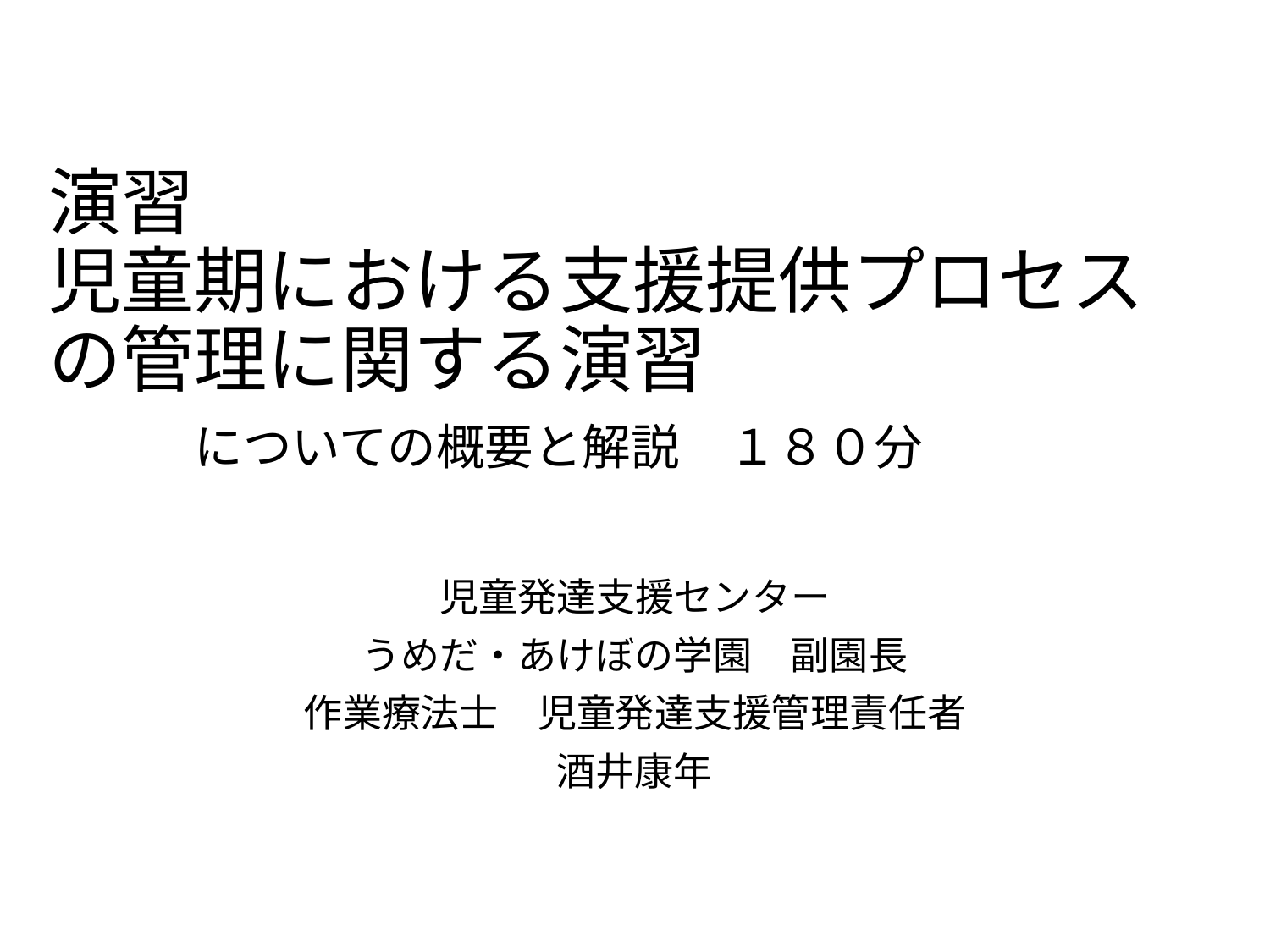

# 演習 児童期における支援提供プロセスの管理に関する演習 　　についての概要と解説　１８０分
児童発達支援センター
うめだ・あけぼの学園　副園長
作業療法士　児童発達支援管理責任者
酒井康年